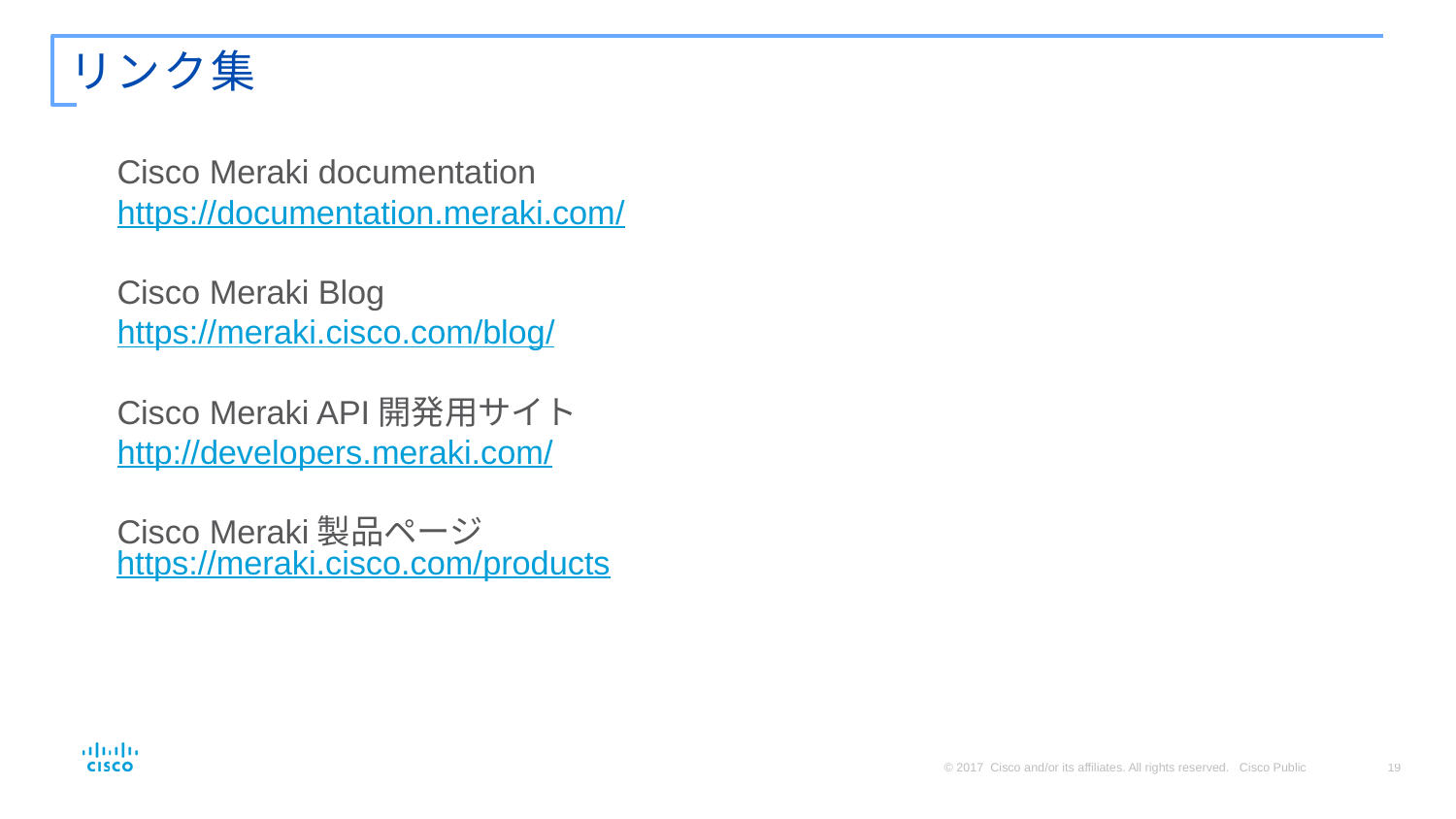

# リンク集
Cisco Meraki documentation
https://documentation.meraki.com/

Cisco Meraki Blog
https://meraki.cisco.com/blog/

Cisco Meraki API開発用サイト
http://developers.meraki.com/

Cisco Meraki製品ページ

https://meraki.cisco.com/products